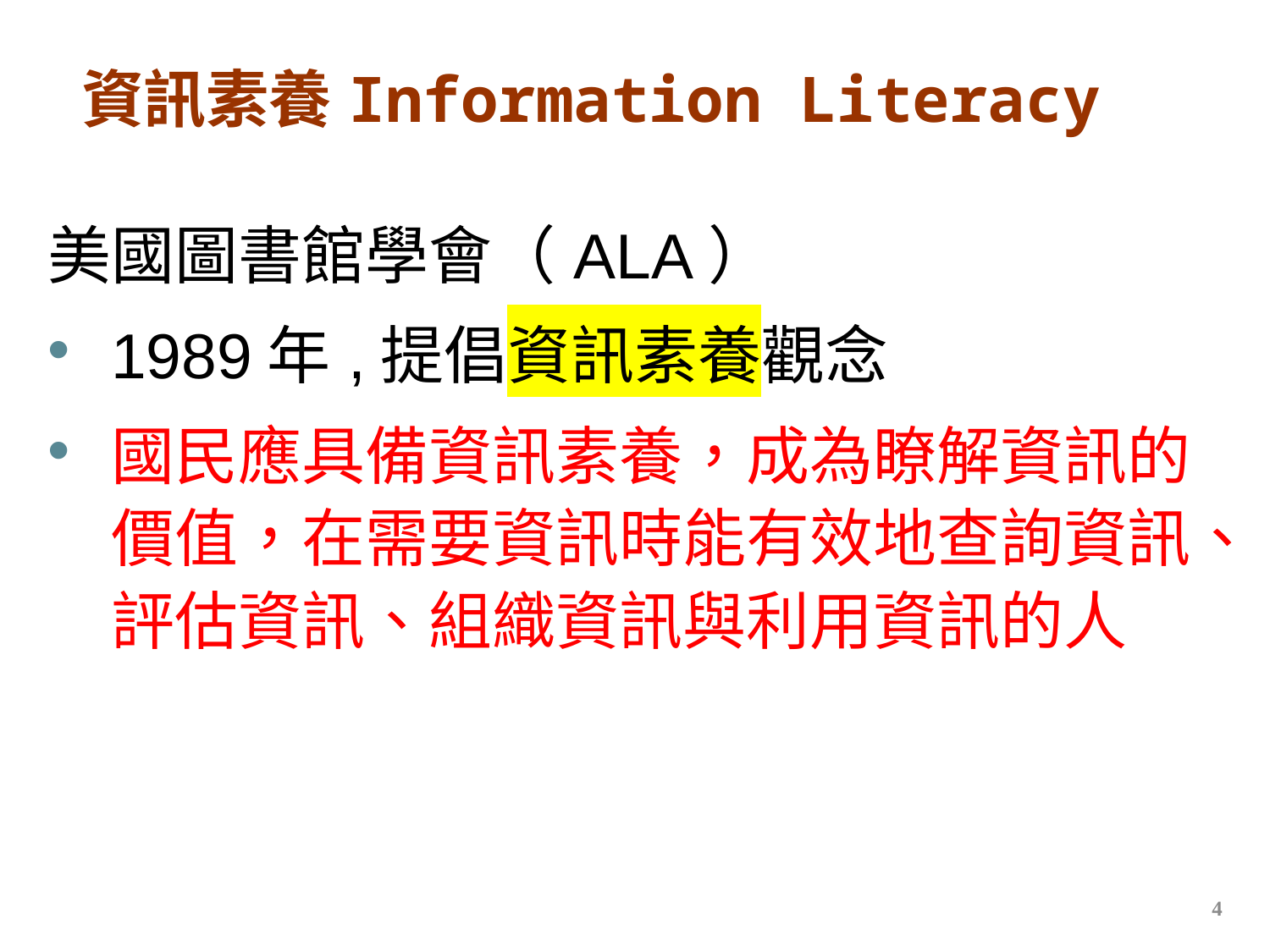

# 資訊素養Information Literacy

美國圖書館學會（ALA）
1989年,提倡資訊素養觀念
國民應具備資訊素養，成為瞭解資訊的價值，在需要資訊時能有效地查詢資訊、評估資訊、組織資訊與利用資訊的人
4